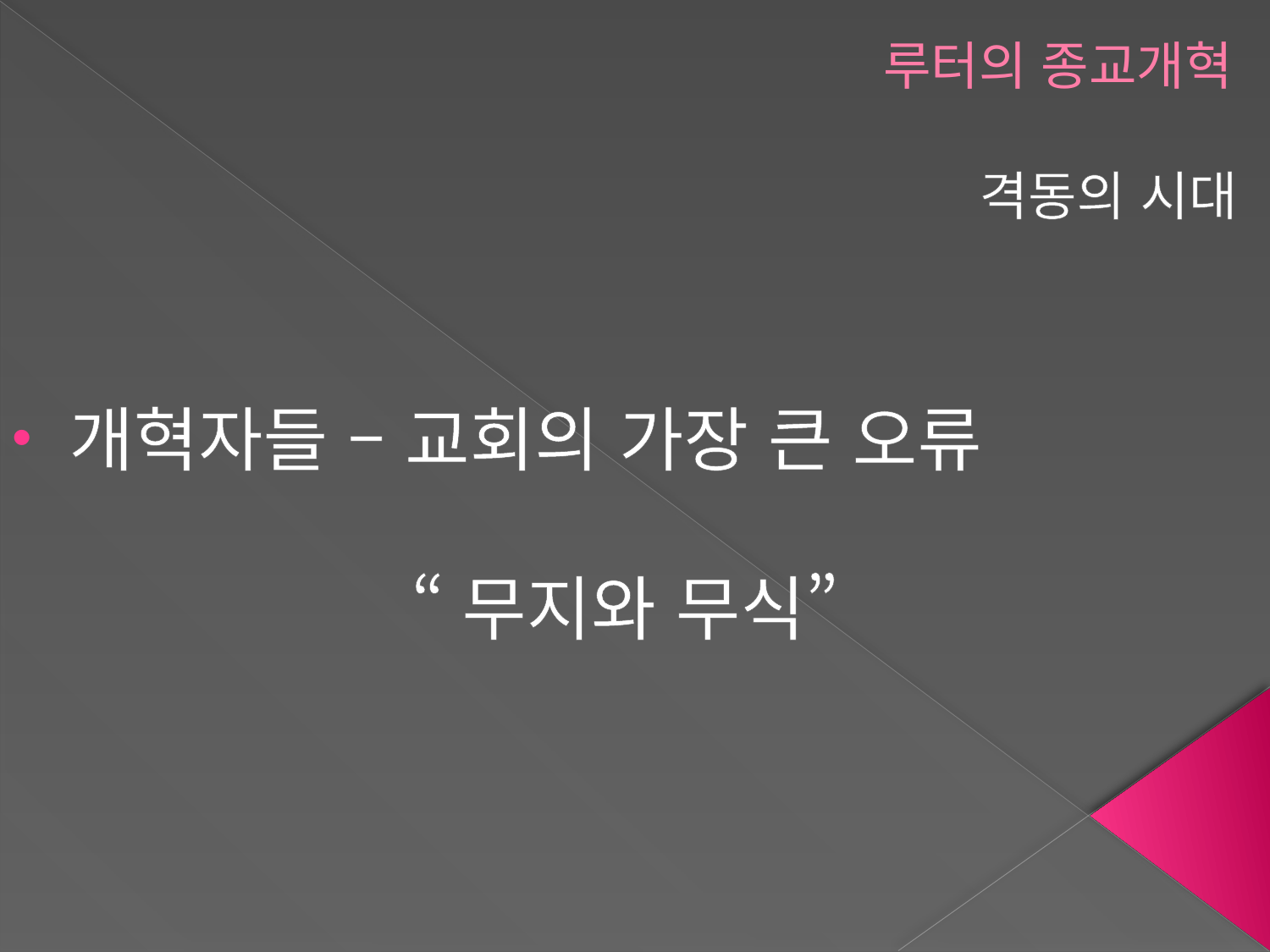

# 루터의 종교개혁
격동의 시대

 개혁자들 – 교회의 가장 큰 오류

“무지와 무식”